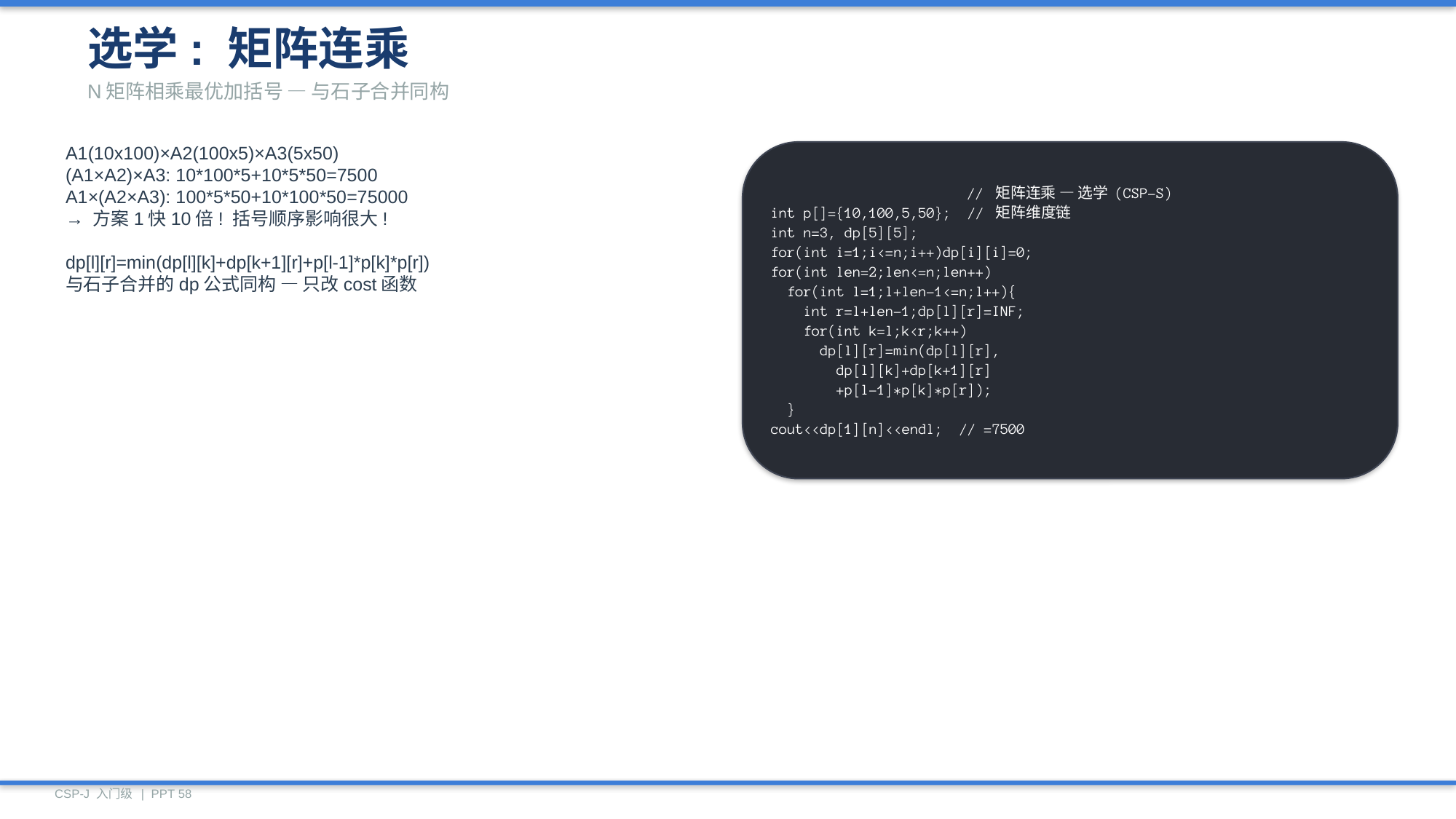

选学: 矩阵连乘
N矩阵相乘最优加括号 — 与石子合并同构
A1(10x100)×A2(100x5)×A3(5x50)
(A1×A2)×A3: 10*100*5+10*5*50=7500
A1×(A2×A3): 100*5*50+10*100*50=75000
→ 方案1快10倍! 括号顺序影响很大!
dp[l][r]=min(dp[l][k]+dp[k+1][r]+p[l-1]*p[k]*p[r])
与石子合并的dp公式同构 — 只改cost函数
// 矩阵连乘 — 选学 (CSP-S)
int p[]={10,100,5,50};  // 矩阵维度链
int n=3, dp[5][5];
for(int i=1;i<=n;i++)dp[i][i]=0;
for(int len=2;len<=n;len++)
  for(int l=1;l+len-1<=n;l++){
    int r=l+len-1;dp[l][r]=INF;
    for(int k=l;k<r;k++)
      dp[l][r]=min(dp[l][r],
        dp[l][k]+dp[k+1][r]
        +p[l-1]*p[k]*p[r]);
  }
cout<<dp[1][n]<<endl;  // =7500

CSP-J 入门级  |  PPT 58